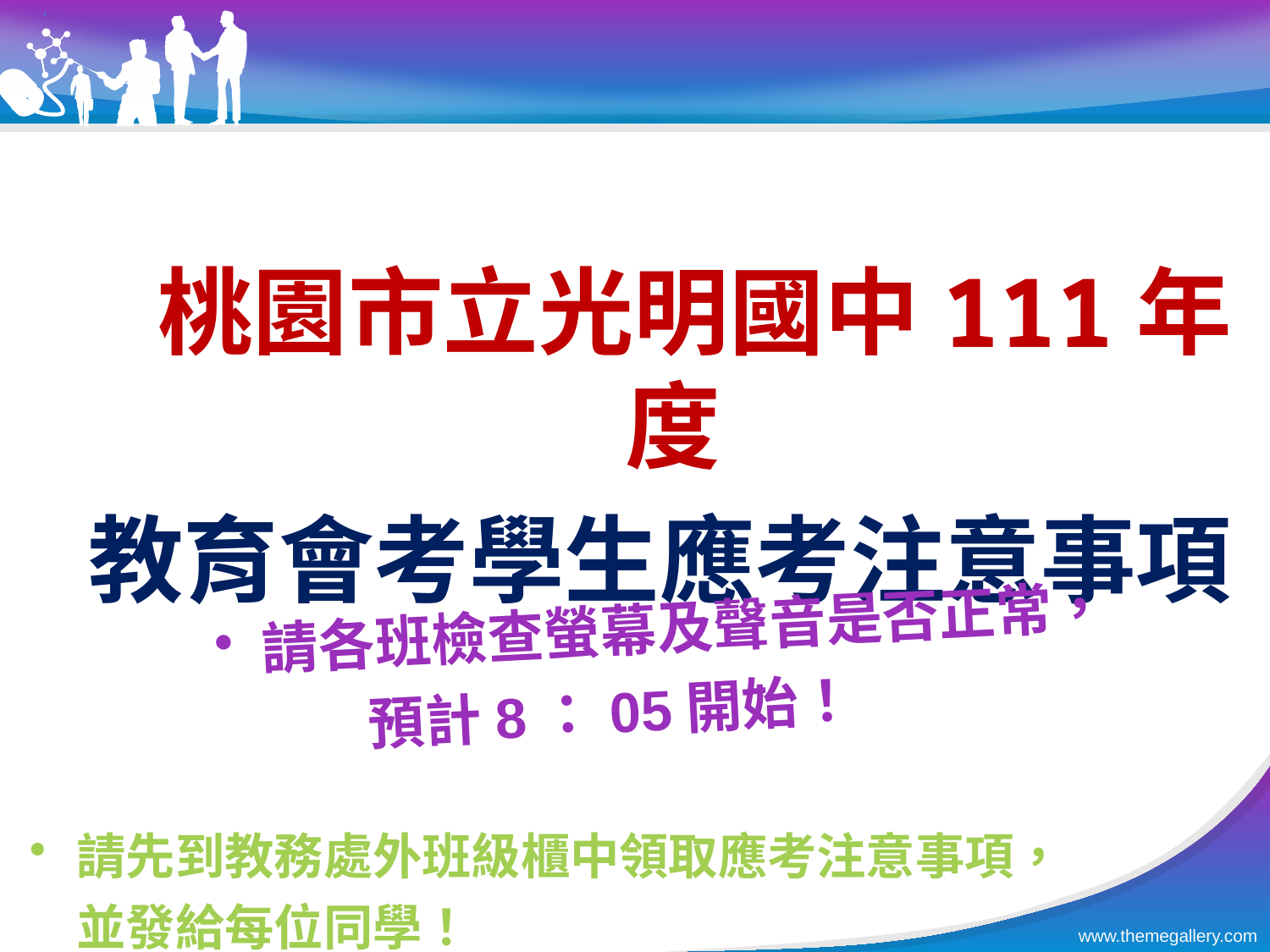

桃園市立光明國中111年度
教育會考學生應考注意事項
請各班檢查螢幕及聲音是否正常，預計8：05開始！
請先到教務處外班級櫃中領取應考注意事項，並發給每位同學！